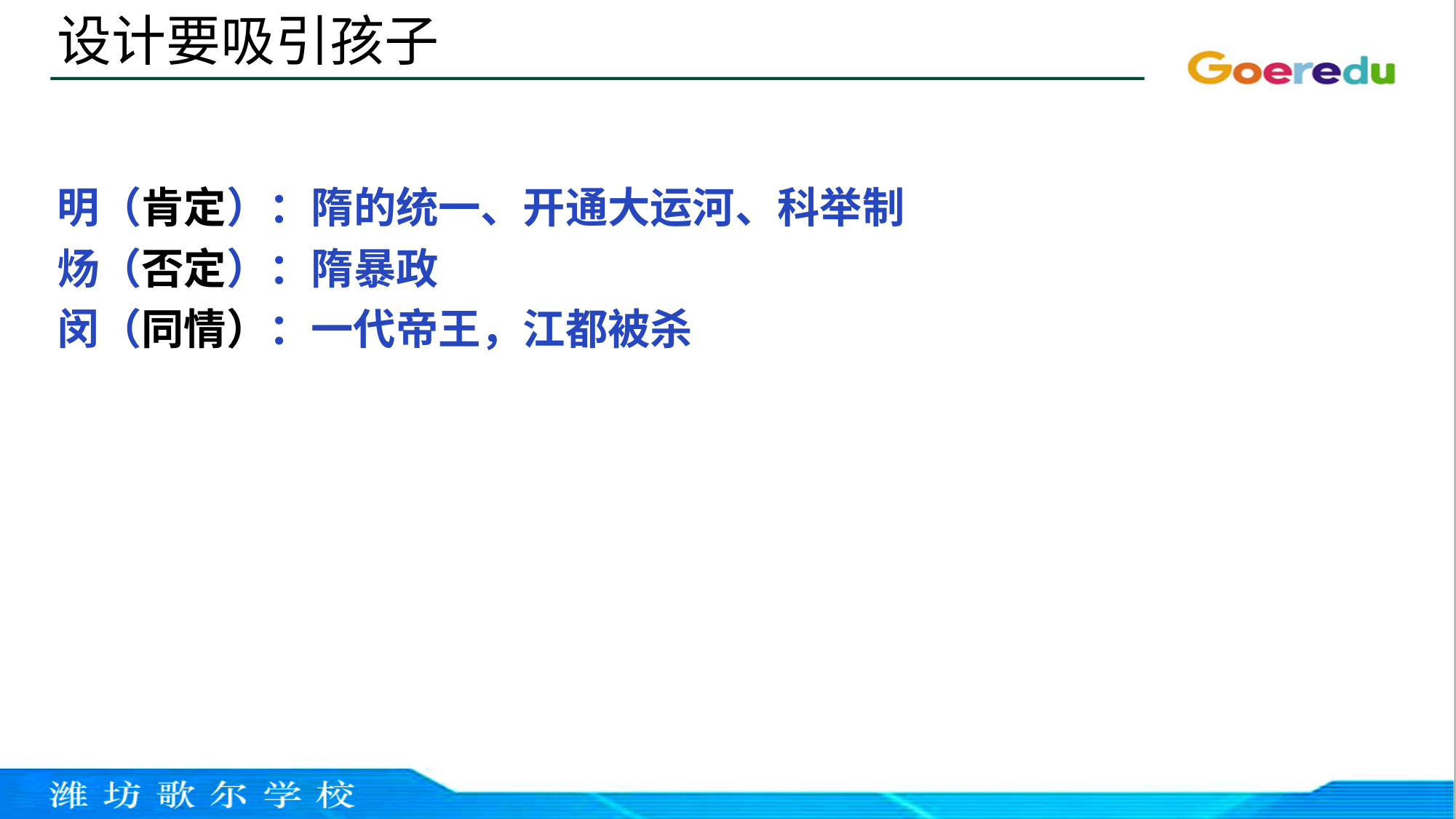

设计要吸引孩子
明（肯定）：隋的统一、开通大运河、科举制
炀（否定）：隋暴政
闵（同情）：一代帝王，江都被杀